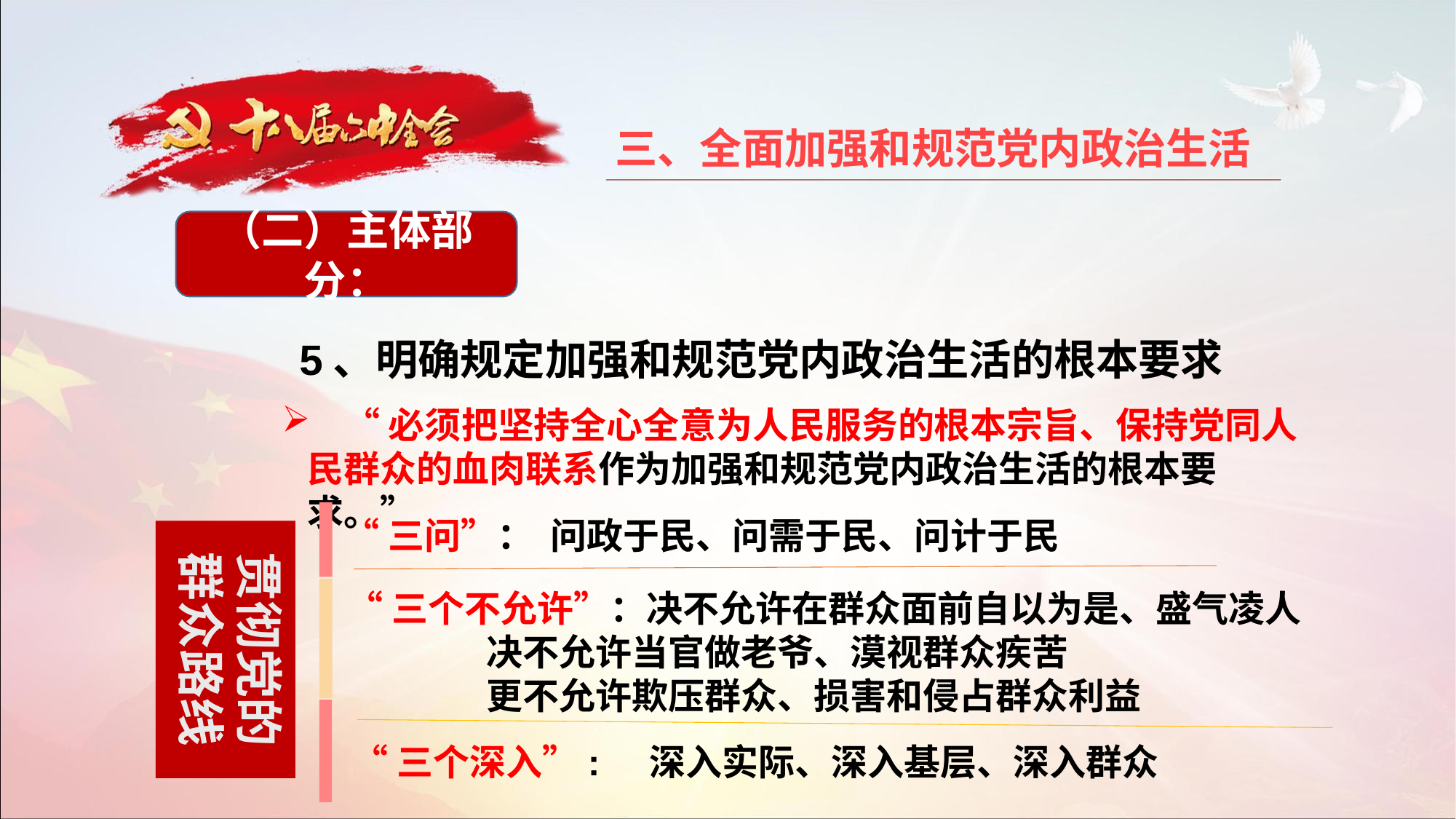

三、全面加强和规范党内政治生活
（二）主体部分：

5、明确规定加强和规范党内政治生活的根本要求
    “必须把坚持全心全意为人民服务的根本宗旨、保持党同人民群众的血肉联系作为加强和规范党内政治生活的根本要求。”

“三问”：  问政于民、问需于民、问计于民

“三个不允许”：决不允许在群众面前自以为是、盛气凌人
                决不允许当官做老爷、漠视群众疾苦
                更不允许欺压群众、损害和侵占群众利益

“三个深入”:    深入实际、深入基层、深入群众
贯彻党的
群众路线